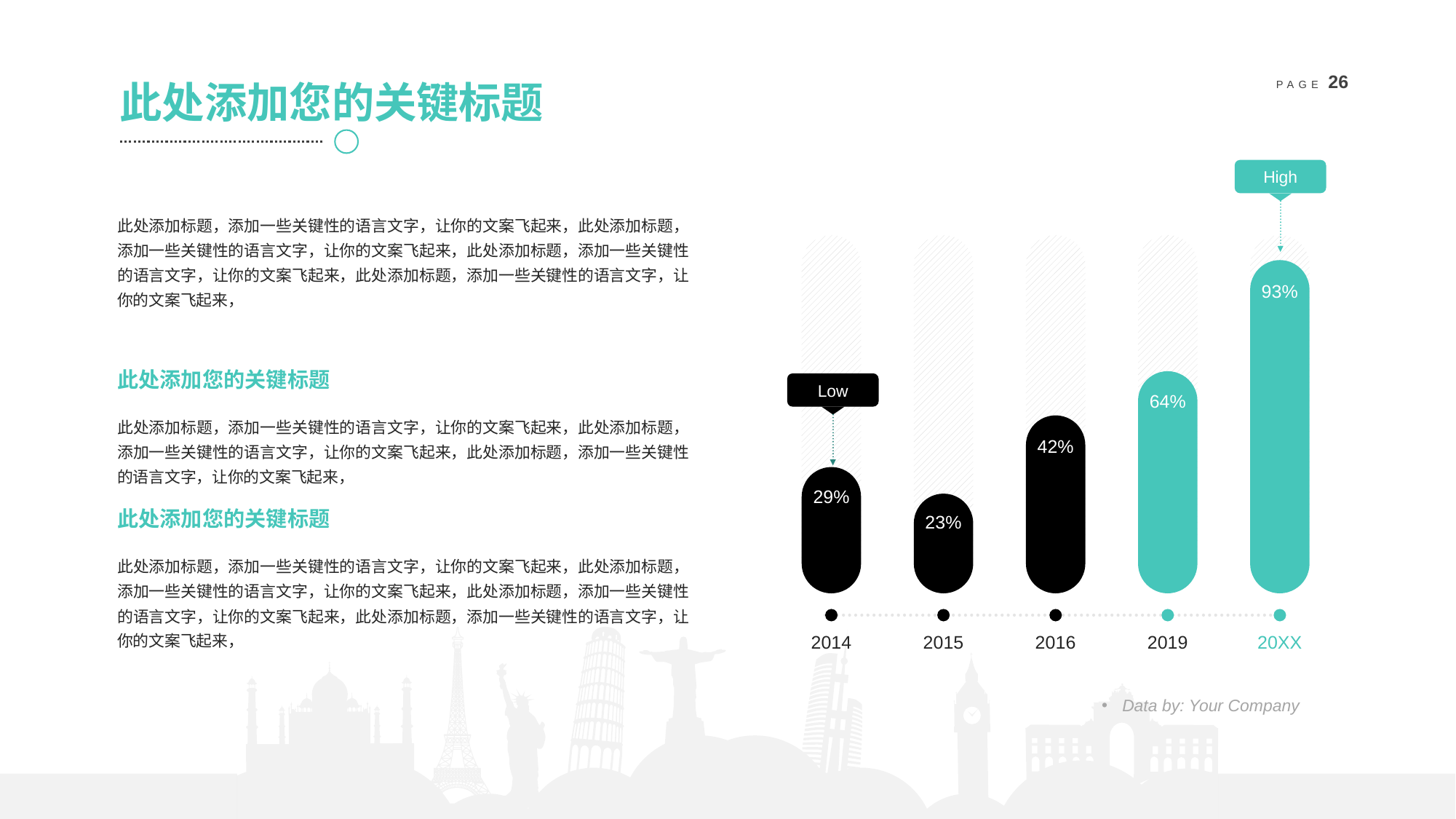

此处添加您的关键标题

High

此处添加标题，添加一些关键性的语言文字，让你的文案飞起来，此处添加标题，添加一些关键性的语言文字，让你的文案飞起来，此处添加标题，添加一些关键性的语言文字，让你的文案飞起来，此处添加标题，添加一些关键性的语言文字，让你的文案飞起来，

93%
此处添加您的关键标题

此处添加标题，添加一些关键性的语言文字，让你的文案飞起来，此处添加标题，添加一些关键性的语言文字，让你的文案飞起来，此处添加标题，添加一些关键性的语言文字，让你的文案飞起来，

Low

64%

42%

29%

此处添加您的关键标题

此处添加标题，添加一些关键性的语言文字，让你的文案飞起来，此处添加标题，添加一些关键性的语言文字，让你的文案飞起来，此处添加标题，添加一些关键性的语言文字，让你的文案飞起来，此处添加标题，添加一些关键性的语言文字，让你的文案飞起来，

23%

2014
2015
2016
2019
20XX
Data by: Your Company